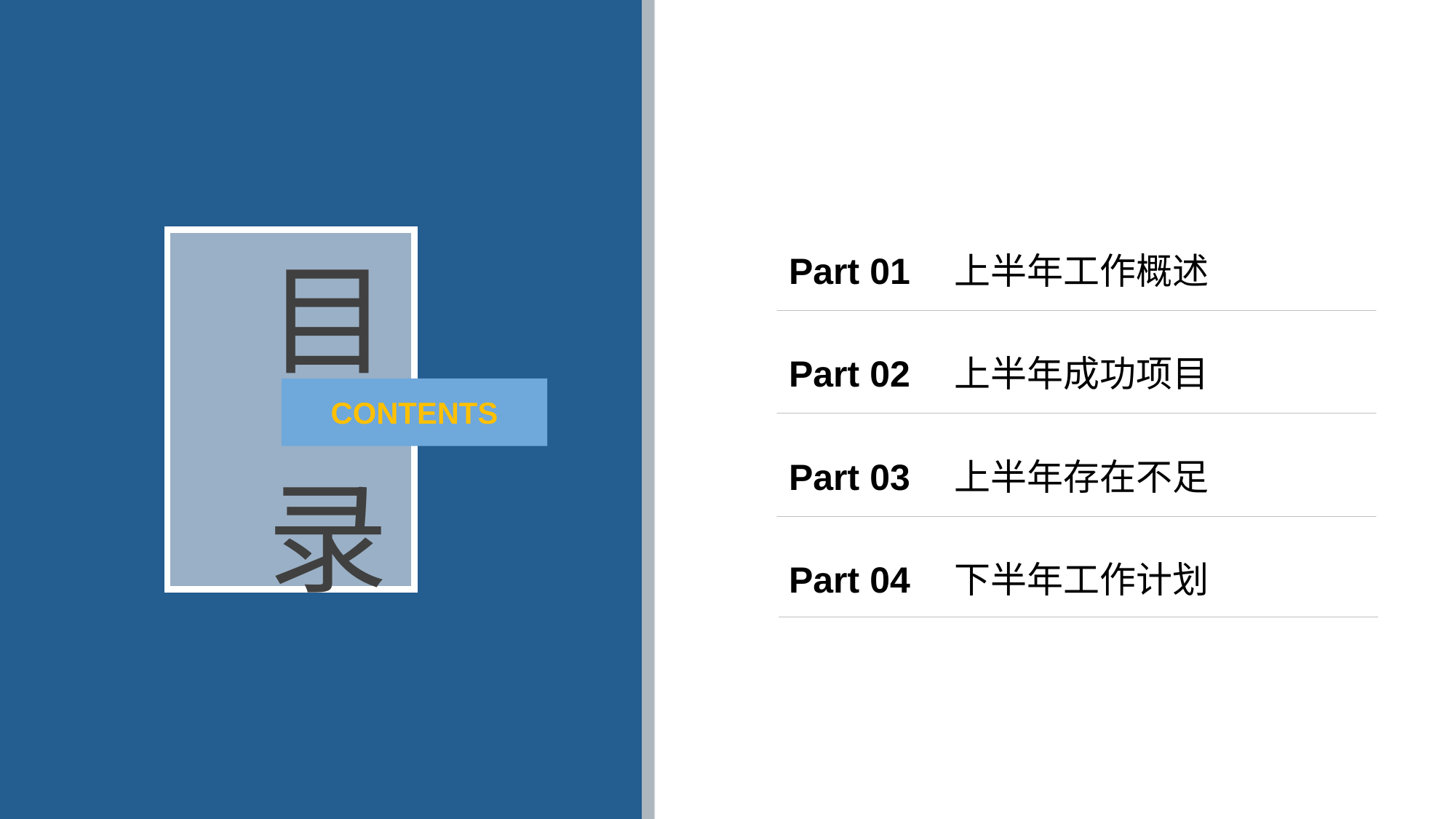

目录

CONTENTS
Part 01
上半年工作概述
上半年成功项目
Part 02
Part 03
上半年存在不足
Part 04
下半年工作计划